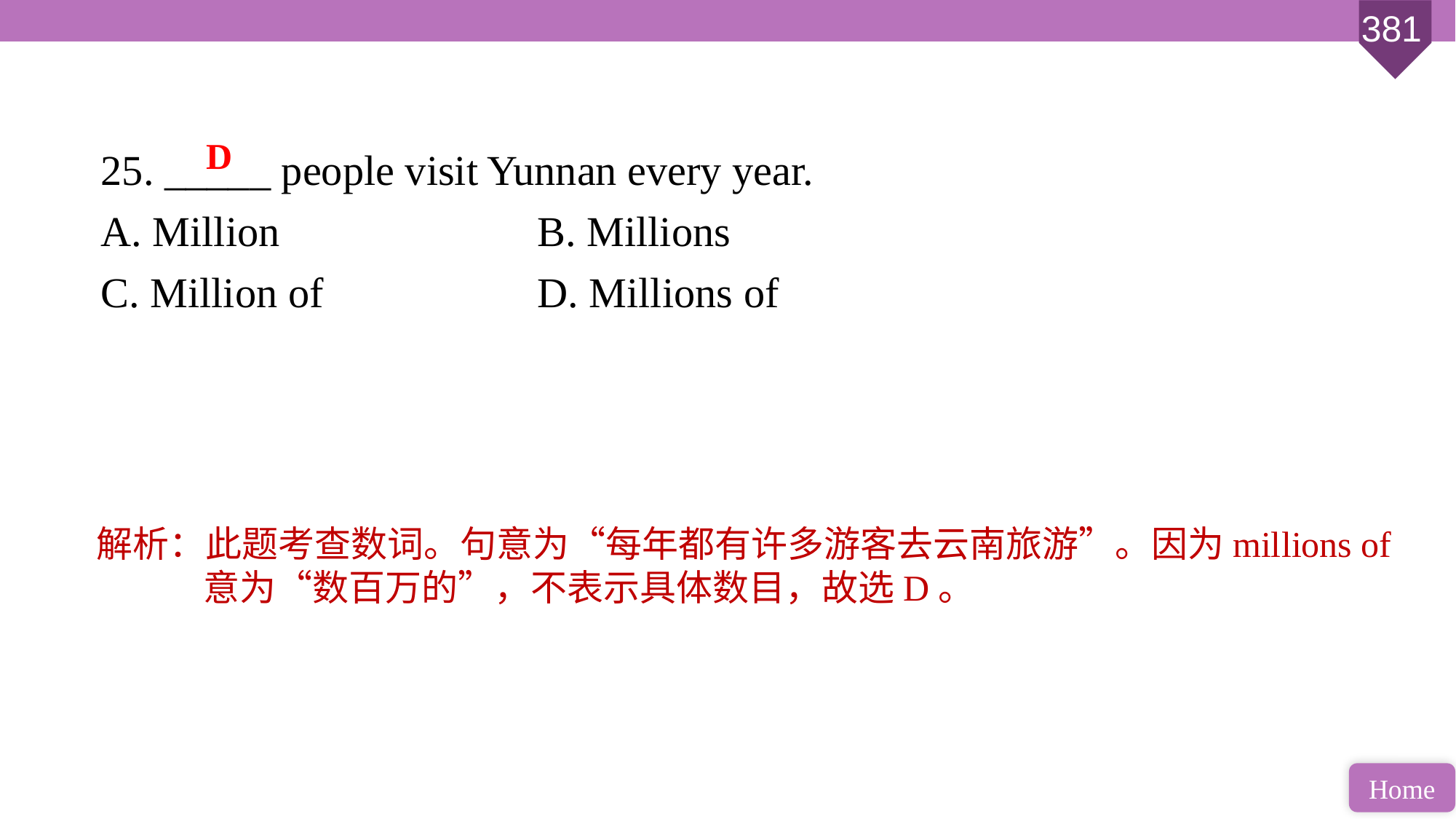

25. _____ people visit Yunnan every year.
A. Million 			B. Millions
C. Million of 		D. Millions of
D
解析：此题考查数词。句意为“每年都有许多游客去云南旅游”。因为millions of意为“数百万的”，不表示具体数目，故选D。